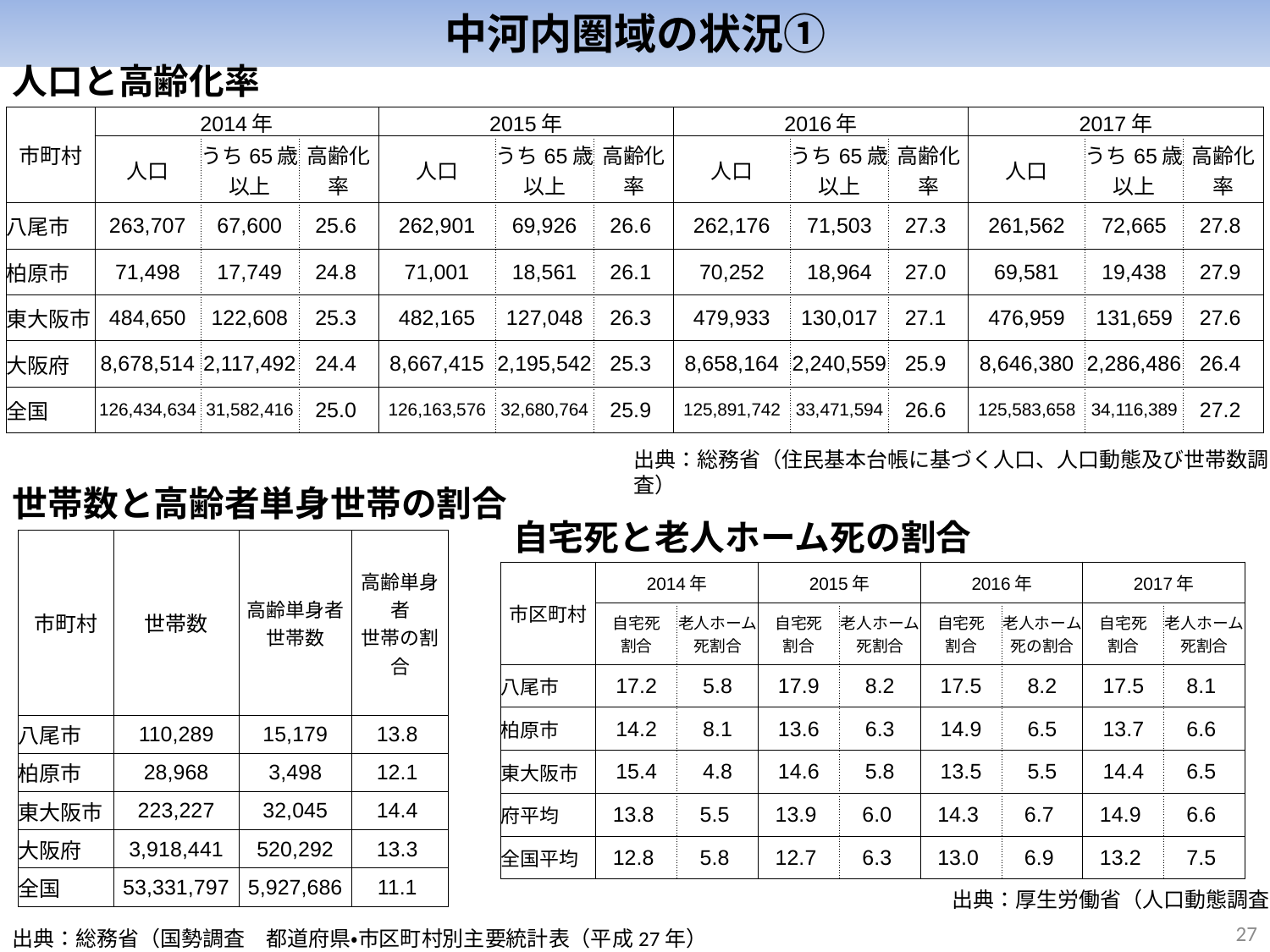

中河内圏域の状況①
人口と高齢化率
| 市町村 | 2014年 |  |  | 2015年 |  |  | 2016年 |  |  | 2017年 |  |  |
| --- | --- | --- | --- | --- | --- | --- | --- | --- | --- | --- | --- | --- |
|  | 人口 | うち65歳以上 | 高齢化率 | 人口 | うち65歳以上 | 高齢化率 | 人口 | うち65歳以上 | 高齢化率 | 人口 | うち65歳以上 | 高齢化率 |
| 八尾市 | 263,707 | 67,600 | 25.6 | 262,901 | 69,926 | 26.6 | 262,176 | 71,503 | 27.3 | 261,562 | 72,665 | 27.8 |
| 柏原市 | 71,498 | 17,749 | 24.8 | 71,001 | 18,561 | 26.1 | 70,252 | 18,964 | 27.0 | 69,581 | 19,438 | 27.9 |
| 東大阪市 | 484,650 | 122,608 | 25.3 | 482,165 | 127,048 | 26.3 | 479,933 | 130,017 | 27.1 | 476,959 | 131,659 | 27.6 |
| 大阪府 | 8,678,514 | 2,117,492 | 24.4 | 8,667,415 | 2,195,542 | 25.3 | 8,658,164 | 2,240,559 | 25.9 | 8,646,380 | 2,286,486 | 26.4 |
| 全国 | 126,434,634 | 31,582,416 | 25.0 | 126,163,576 | 32,680,764 | 25.9 | 125,891,742 | 33,471,594 | 26.6 | 125,583,658 | 34,116,389 | 27.2 |
出典：総務省（住民基本台帳に基づく人口、人口動態及び世帯数調査）
世帯数と高齢者単身世帯の割合
自宅死と老人ホーム死の割合
| 市町村 | 世帯数 | 高齢単身者 世帯数 | 高齢単身者 世帯の割合 |
| --- | --- | --- | --- |
| 八尾市 | 110,289 | 15,179 | 13.8 |
| 柏原市 | 28,968 | 3,498 | 12.1 |
| 東大阪市 | 223,227 | 32,045 | 14.4 |
| 大阪府 | 3,918,441 | 520,292 | 13.3 |
| 全国 | 53,331,797 | 5,927,686 | 11.1 |
| 市区町村 | 2014年 |  | 2015年 |  | 2016年 |  | 2017年 |  |
| --- | --- | --- | --- | --- | --- | --- | --- | --- |
|  | 自宅死 割合 | 老人ホーム死割合 | 自宅死 割合 | 老人ホーム死割合 | 自宅死 割合 | 老人ホーム死の割合 | 自宅死 割合 | 老人ホーム死割合 |
| 八尾市 | 17.2 | 5.8 | 17.9 | 8.2 | 17.5 | 8.2 | 17.5 | 8.1 |
| 柏原市 | 14.2 | 8.1 | 13.6 | 6.3 | 14.9 | 6.5 | 13.7 | 6.6 |
| 東大阪市 | 15.4 | 4.8 | 14.6 | 5.8 | 13.5 | 5.5 | 14.4 | 6.5 |
| 府平均 | 13.8 | 5.5 | 13.9 | 6.0 | 14.3 | 6.7 | 14.9 | 6.6 |
| 全国平均 | 12.8 | 5.8 | 12.7 | 6.3 | 13.0 | 6.9 | 13.2 | 7.5 |
出典：厚生労働省（人口動態調査）
27
出典：総務省（国勢調査　都道府県・市区町村別主要統計表（平成27年）